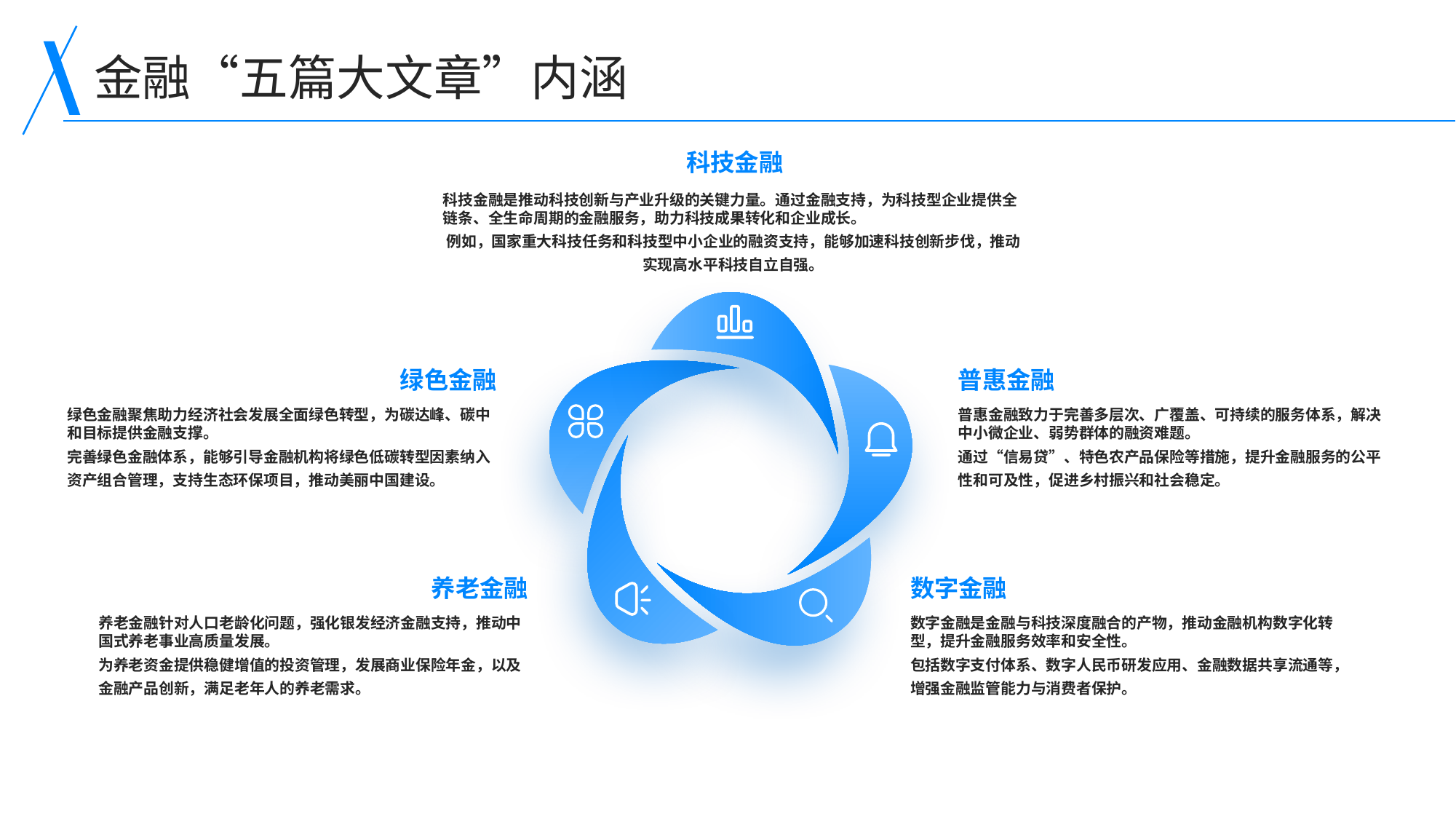

金融“五篇大文章”内涵
科技金融
科技金融是推动科技创新与产业升级的关键力量。通过金融支持，为科技型企业提供全链条、全生命周期的金融服务，助力科技成果转化和企业成长。
例如，国家重大科技任务和科技型中小企业的融资支持，能够加速科技创新步伐，推动实现高水平科技自立自强。

绿色金融
普惠金融

普惠金融致力于完善多层次、广覆盖、可持续的服务体系，解决中小微企业、弱势群体的融资难题。
通过“信易贷”、特色农产品保险等措施，提升金融服务的公平性和可及性，促进乡村振兴和社会稳定。
绿色金融聚焦助力经济社会发展全面绿色转型，为碳达峰、碳中和目标提供金融支撑。
完善绿色金融体系，能够引导金融机构将绿色低碳转型因素纳入资产组合管理，支持生态环保项目，推动美丽中国建设。

养老金融
数字金融

养老金融针对人口老龄化问题，强化银发经济金融支持，推动中国式养老事业高质量发展。
为养老资金提供稳健增值的投资管理，发展商业保险年金，以及金融产品创新，满足老年人的养老需求。
数字金融是金融与科技深度融合的产物，推动金融机构数字化转型，提升金融服务效率和安全性。
包括数字支付体系、数字人民币研发应用、金融数据共享流通等，增强金融监管能力与消费者保护。